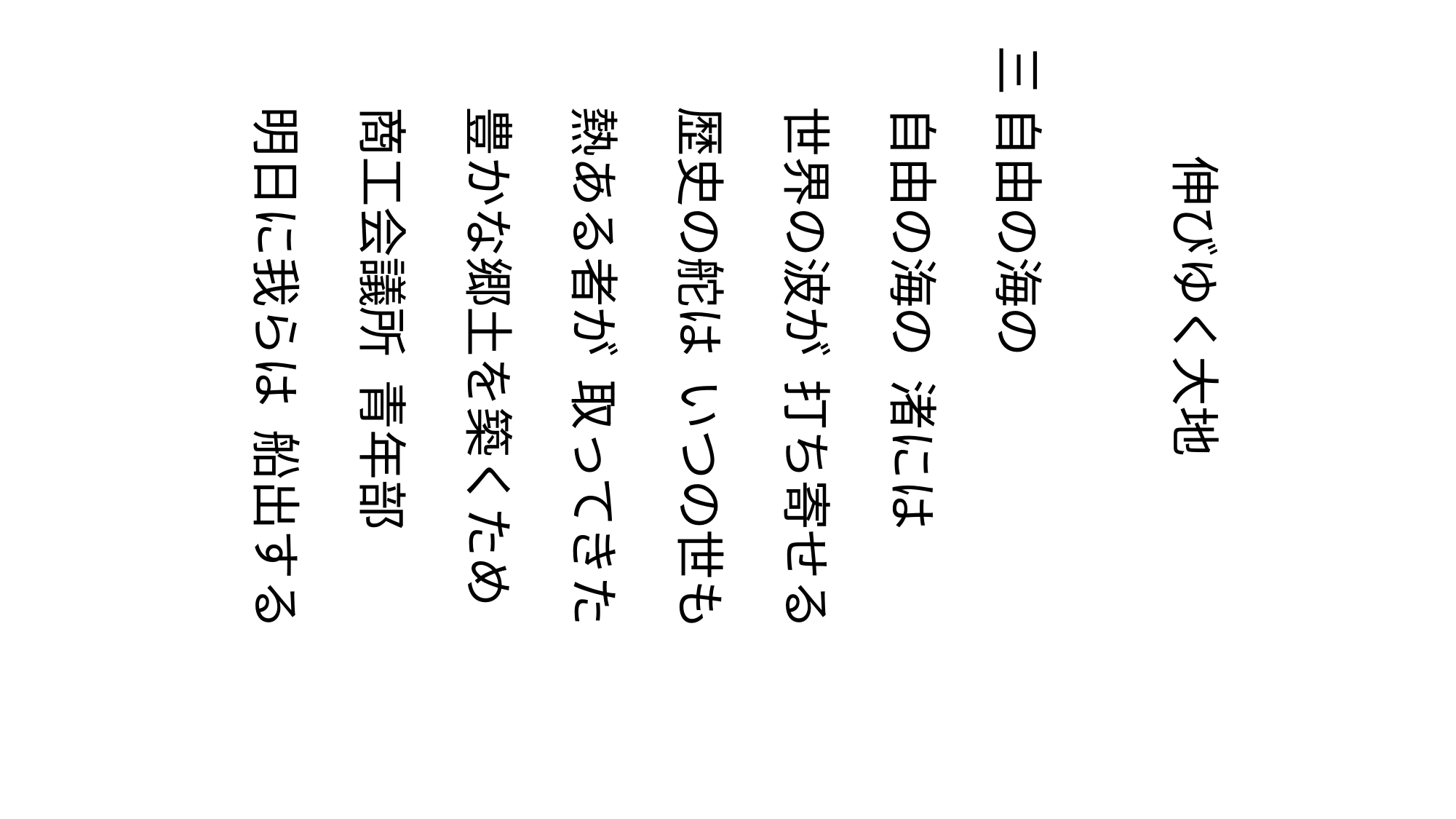

三 自由の海の
　 自由の海の  渚には
　 世界の波が  打ち寄せる
　 歴史の舵は  いつの世も
　 熱ある者が  取ってきた
　 豊かな郷土を築くため
　 商工会議所  青年部
　 明日に我らは  船出する
伸びゆく大地